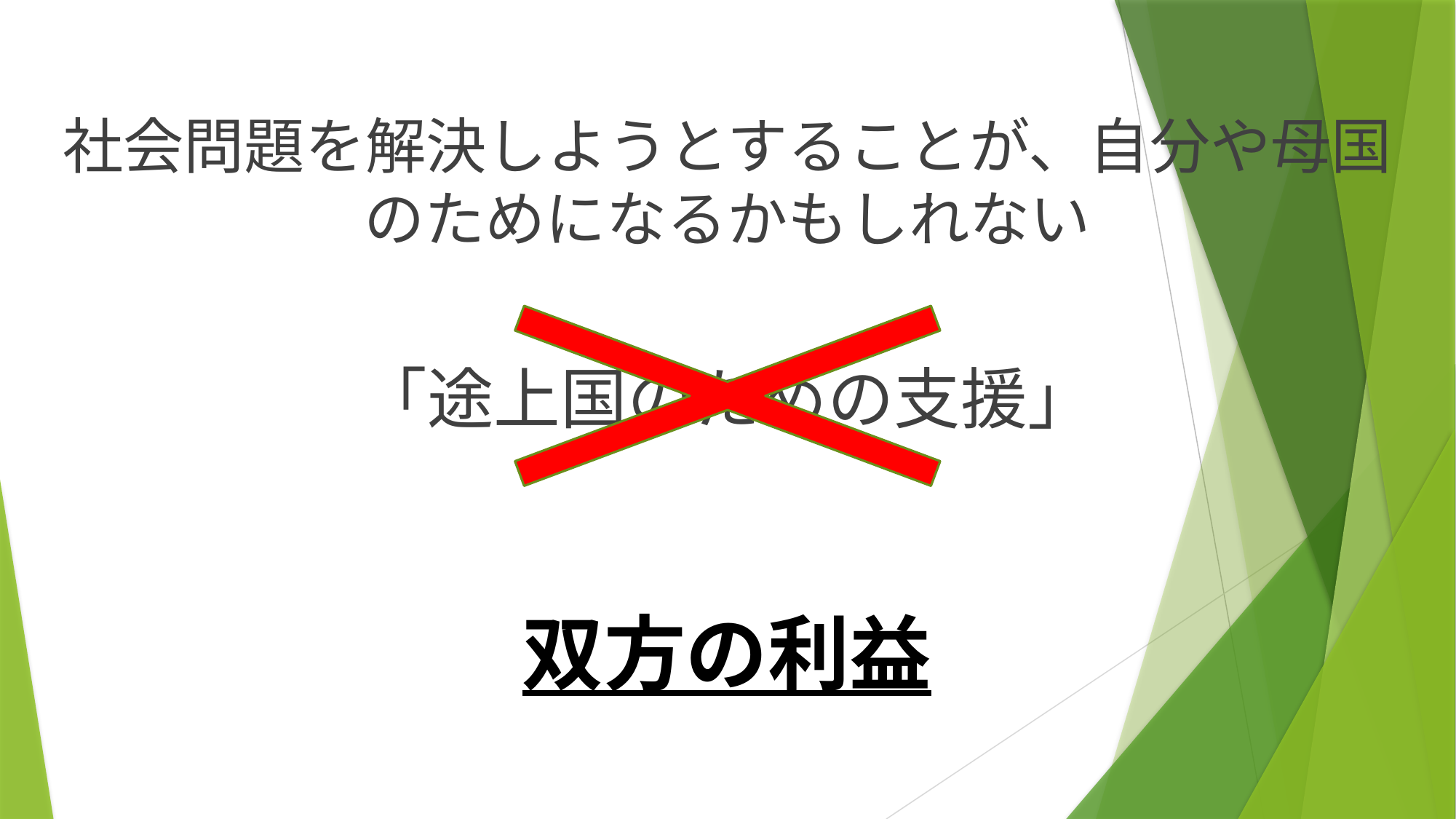

社会問題を解決しようとすることが、自分や母国のためになるかもしれない

「途上国のための支援」

双方の利益